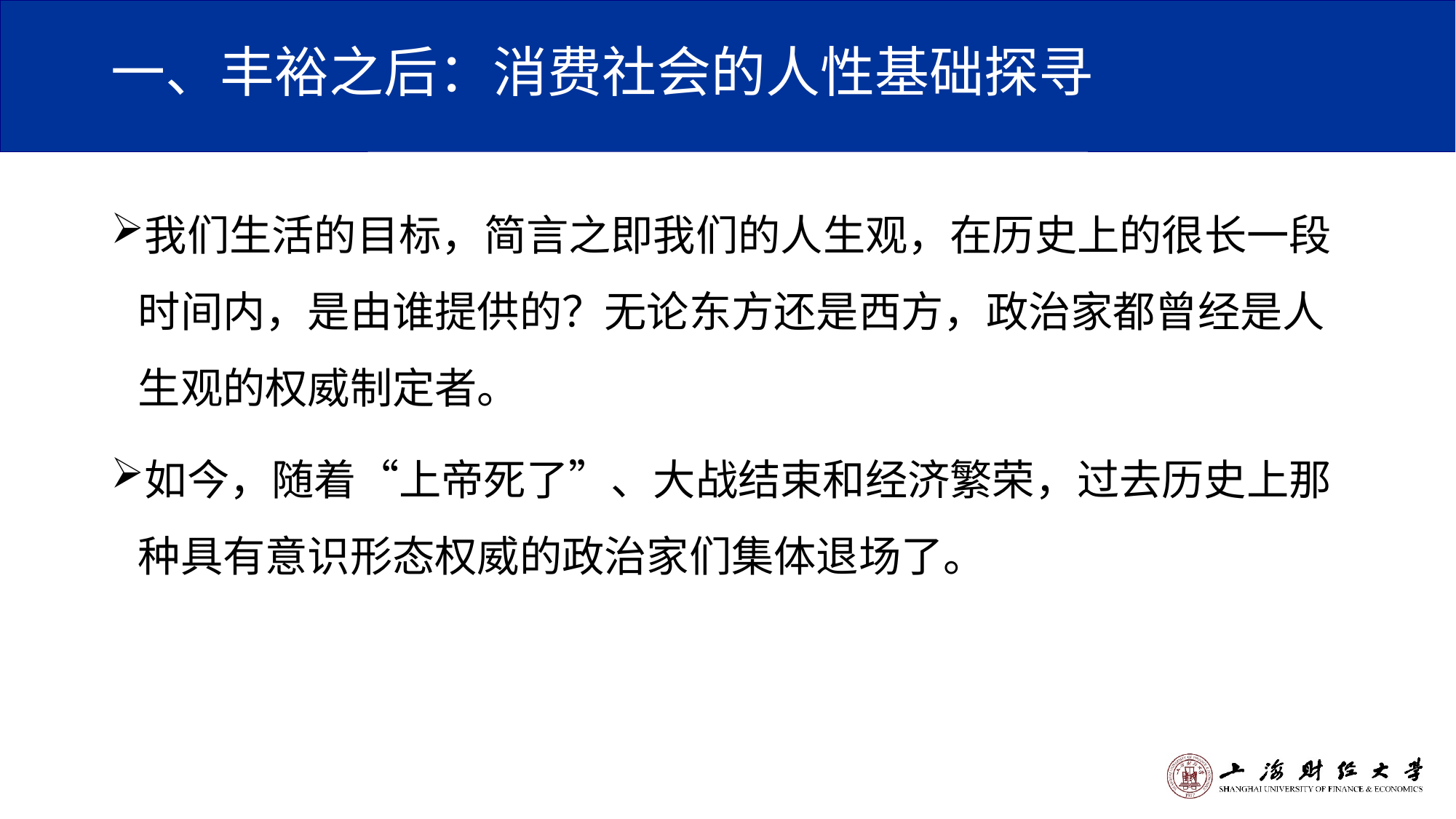

# 一、丰裕之后：消费社会的人性基础探寻
我们生活的目标，简言之即我们的人生观，在历史上的很长一段时间内，是由谁提供的？无论东方还是西方，政治家都曾经是人生观的权威制定者。
如今，随着“上帝死了”、大战结束和经济繁荣，过去历史上那种具有意识形态权威的政治家们集体退场了。